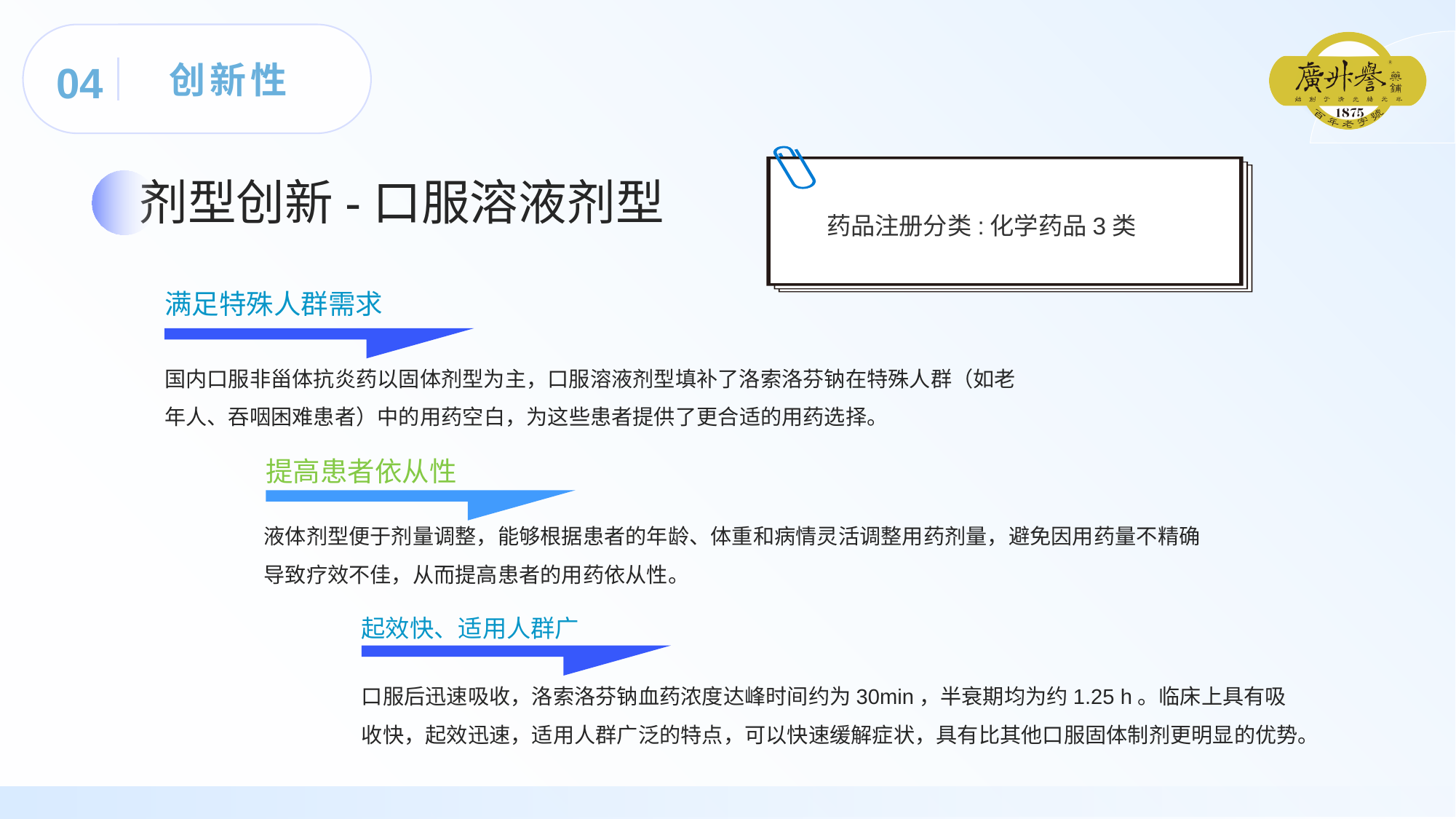

04
创新性

药品注册分类:化学药品3类

剂型创新-口服溶液剂型

满足特殊人群需求

国内口服非甾体抗炎药以固体剂型为主，口服溶液剂型填补了洛索洛芬钠在特殊人群（如老年人、吞咽困难患者）中的用药空白，为这些患者提供了更合适的用药选择。
提高患者依从性

液体剂型便于剂量调整，能够根据患者的年龄、体重和病情灵活调整用药剂量，避免因用药量不精确导致疗效不佳，从而提高患者的用药依从性。
起效快、适用人群广

口服后迅速吸收，洛索洛芬钠血药浓度达峰时间约为30min，半衰期均为约1.25 h。临床上具有吸收快，起效迅速，适用人群广泛的特点，可以快速缓解症状，具有比其他口服固体制剂更明显的优势。